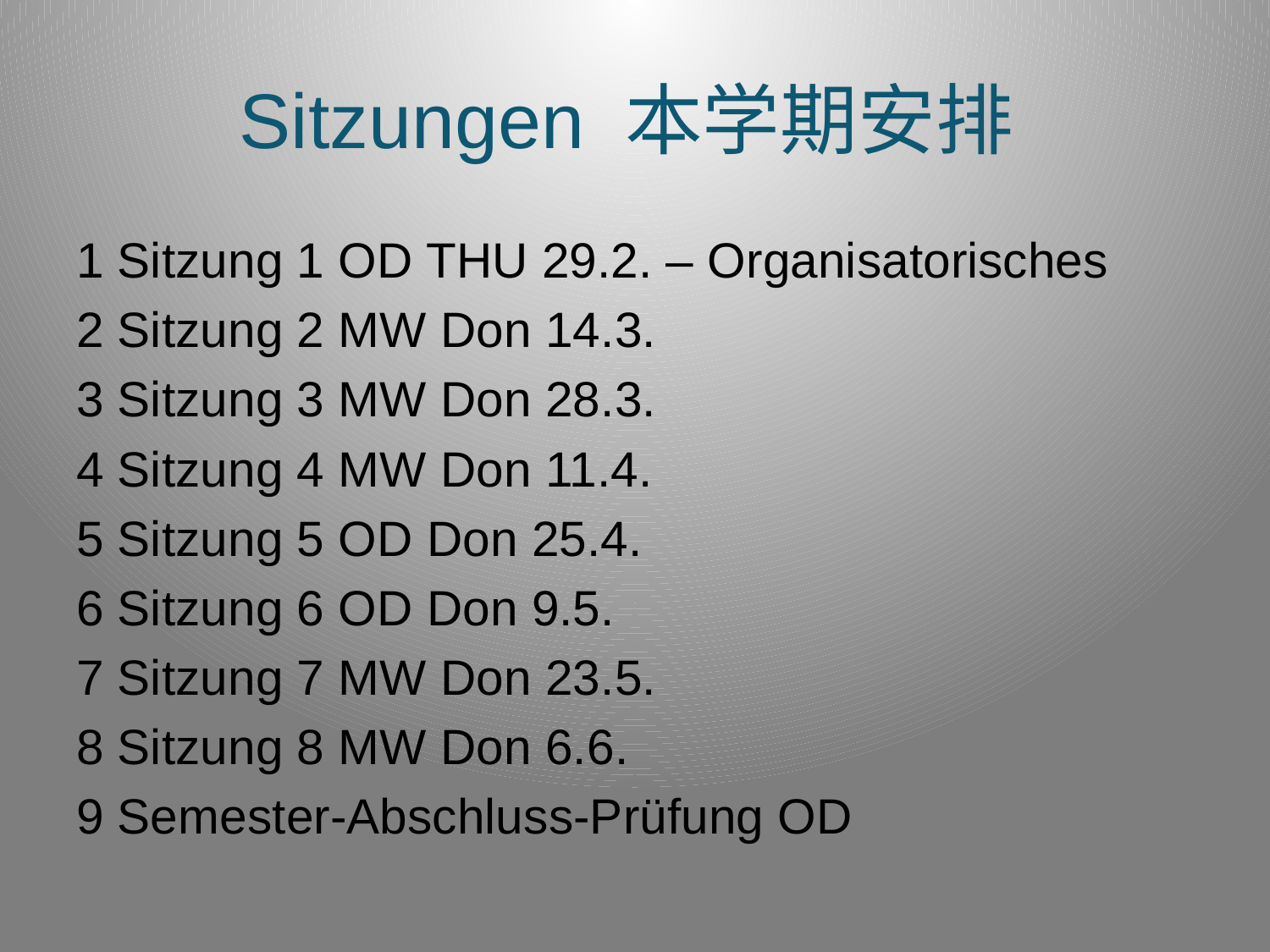

# Sitzungen 本学期安排
1 Sitzung 1 OD THU 29.2. – Organisatorisches
2 Sitzung 2 MW Don 14.3.
3 Sitzung 3 MW Don 28.3.
4 Sitzung 4 MW Don 11.4.
5 Sitzung 5 OD Don 25.4.
6 Sitzung 6 OD Don 9.5.
7 Sitzung 7 MW Don 23.5.
8 Sitzung 8 MW Don 6.6.
9 Semester-Abschluss-Prüfung OD